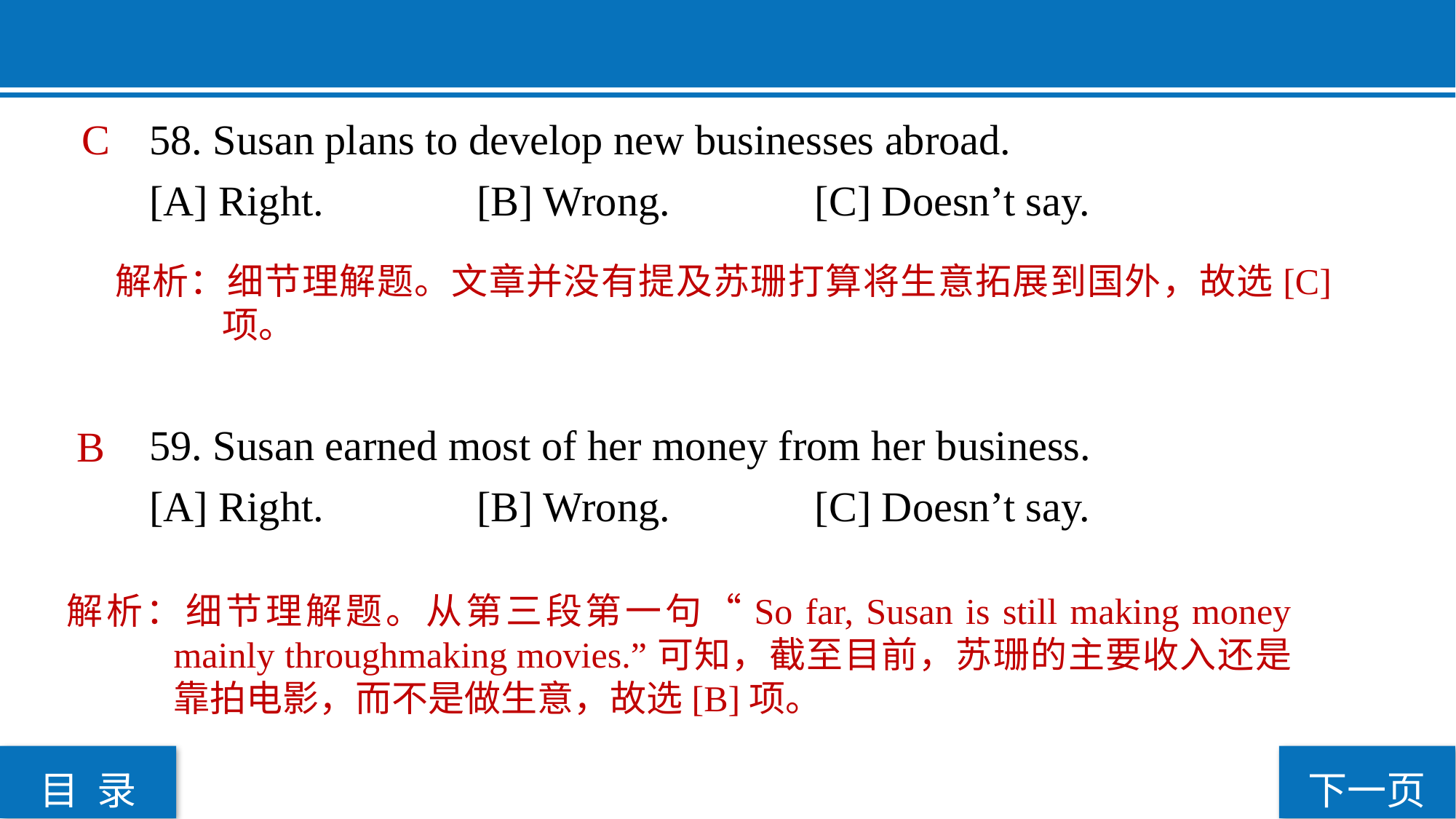

58. Susan plans to develop new businesses abroad.
[A] Right. 		[B] Wrong.		 [C] Doesn’t say.

59. Susan earned most of her money from her business.
[A] Right. 		[B] Wrong.		 [C] Doesn’t say.
 C
解析：细节理解题。文章并没有提及苏珊打算将生意拓展到国外，故选[C]项。
B
解析：细节理解题。从第三段第一句“So far, Susan is still making money mainly throughmaking movies.”可知，截至目前，苏珊的主要收入还是靠拍电影，而不是做生意，故选[B]项。